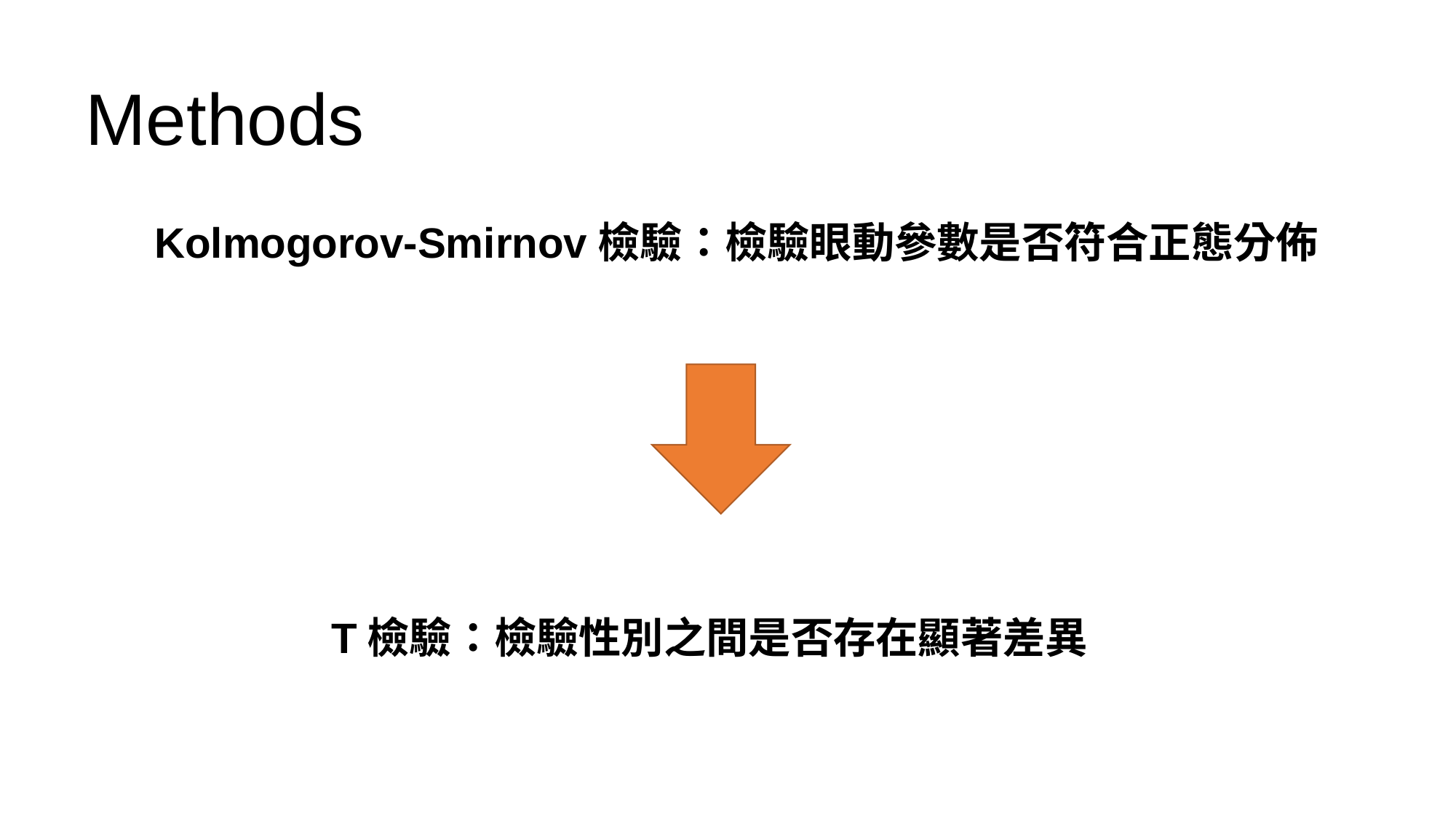

Methods
Kolmogorov-Smirnov檢驗：檢驗眼動參數是否符合正態分佈

T檢驗：檢驗性別之間是否存在顯著差異